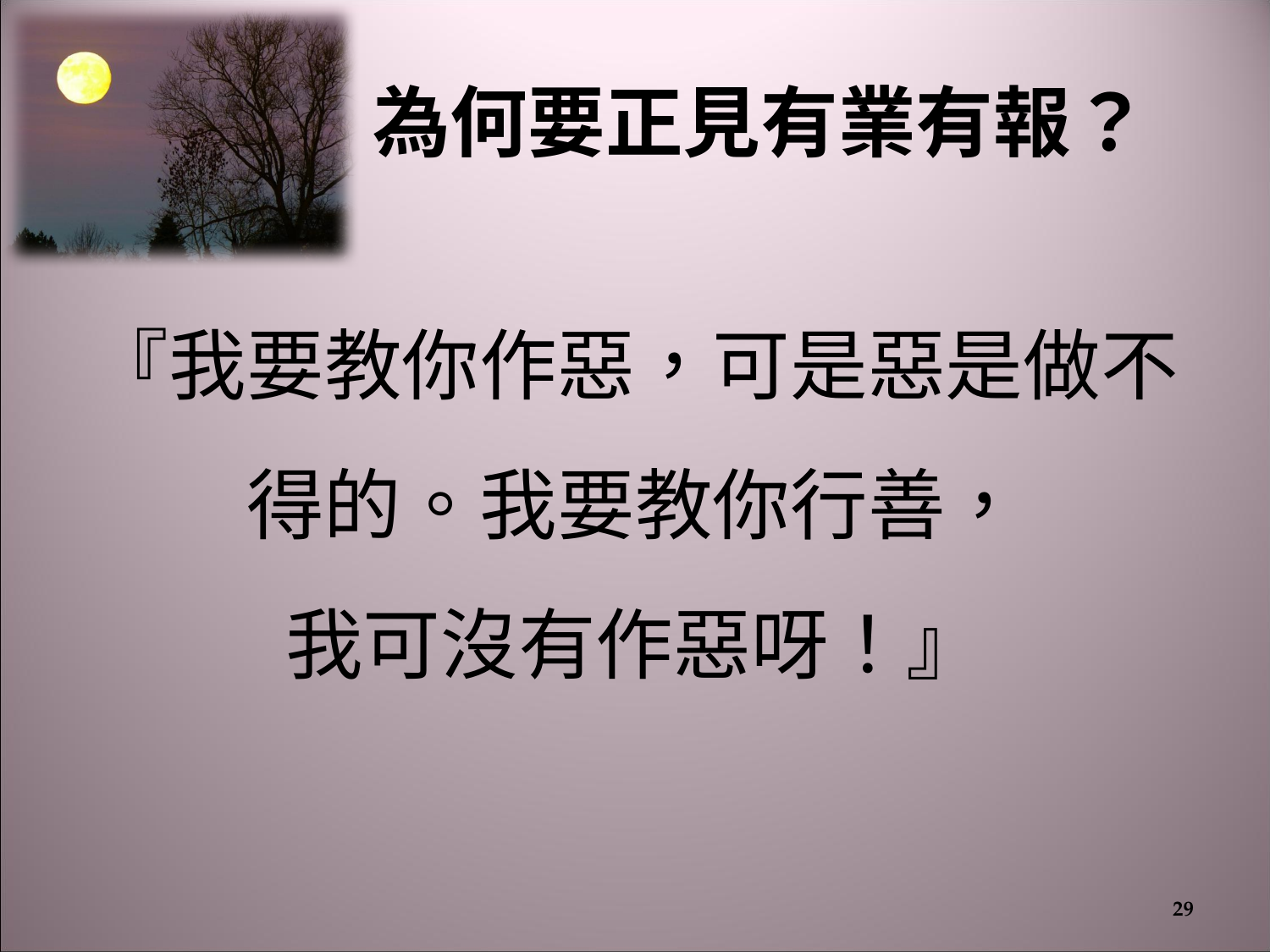

# 為何要正見有業有報？
『我要教你作惡，可是惡是做不得的。我要教你行善，
我可沒有作惡呀！』
29